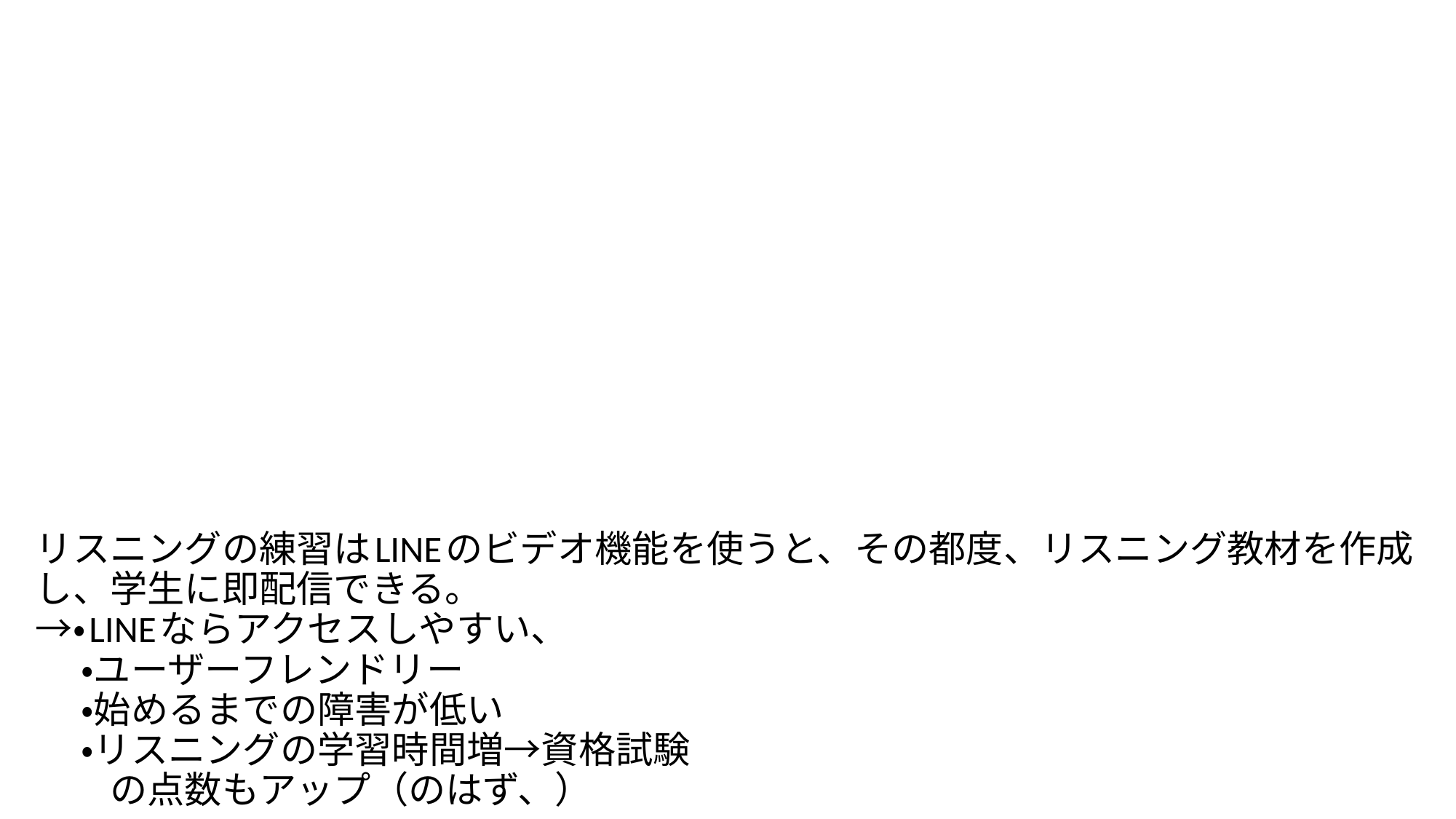

# リスニングの練習はLINEのビデオ機能を使うと、その都度、リスニング教材を作成 し、学生に即配信できる。 →・LINEならアクセスしやすい、 　 ・ユーザーフレンドリー 　 ・始めるまでの障害が低い 　 ・リスニングの学習時間増→資格試験 　　の点数もアップ（のはず、）